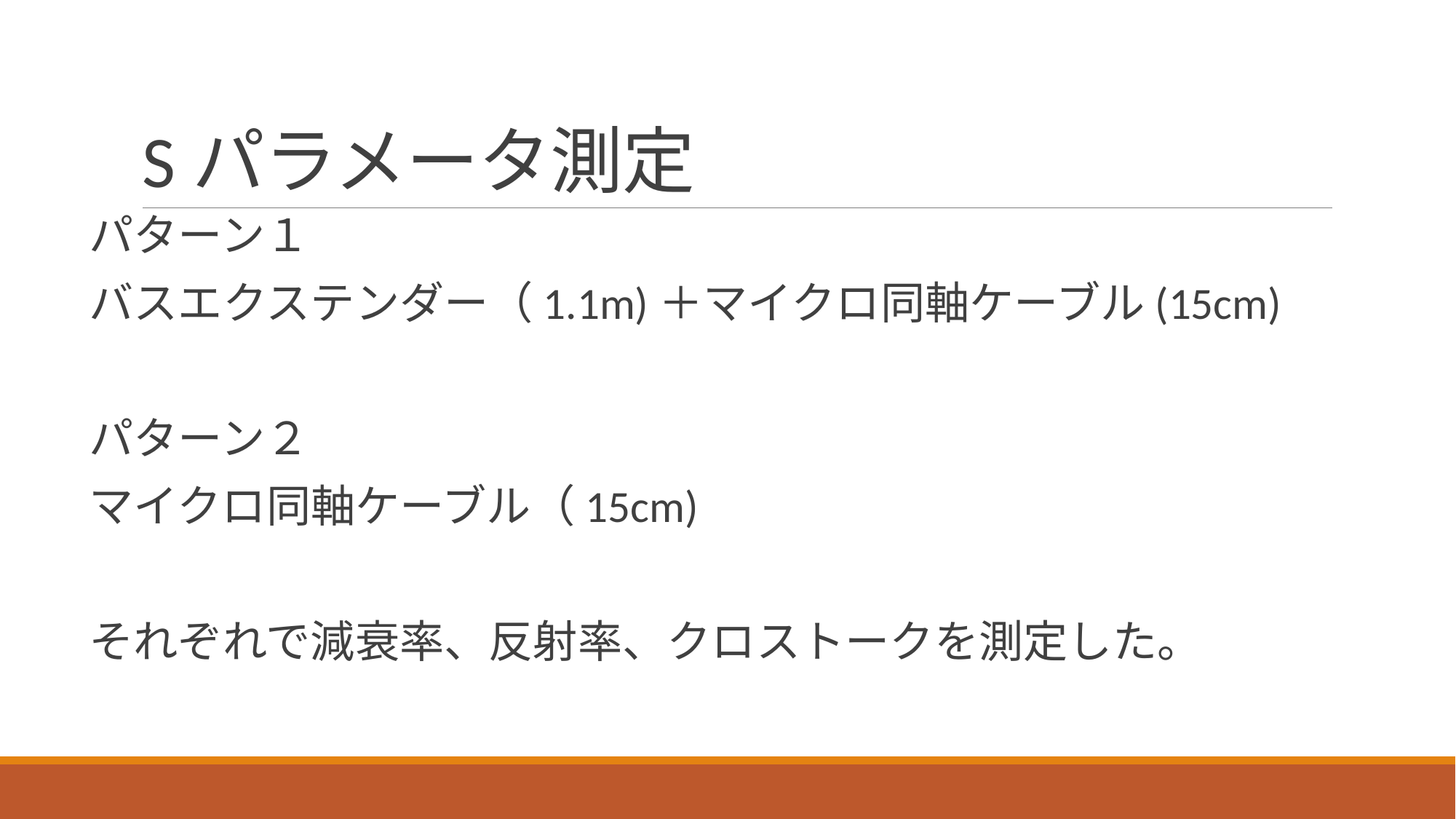

# Sパラメータ測定
パターン１
バスエクステンダー（1.1m)＋マイクロ同軸ケーブル(15cm)

パターン２
マイクロ同軸ケーブル（15cm)

それぞれで減衰率、反射率、クロストークを測定した。